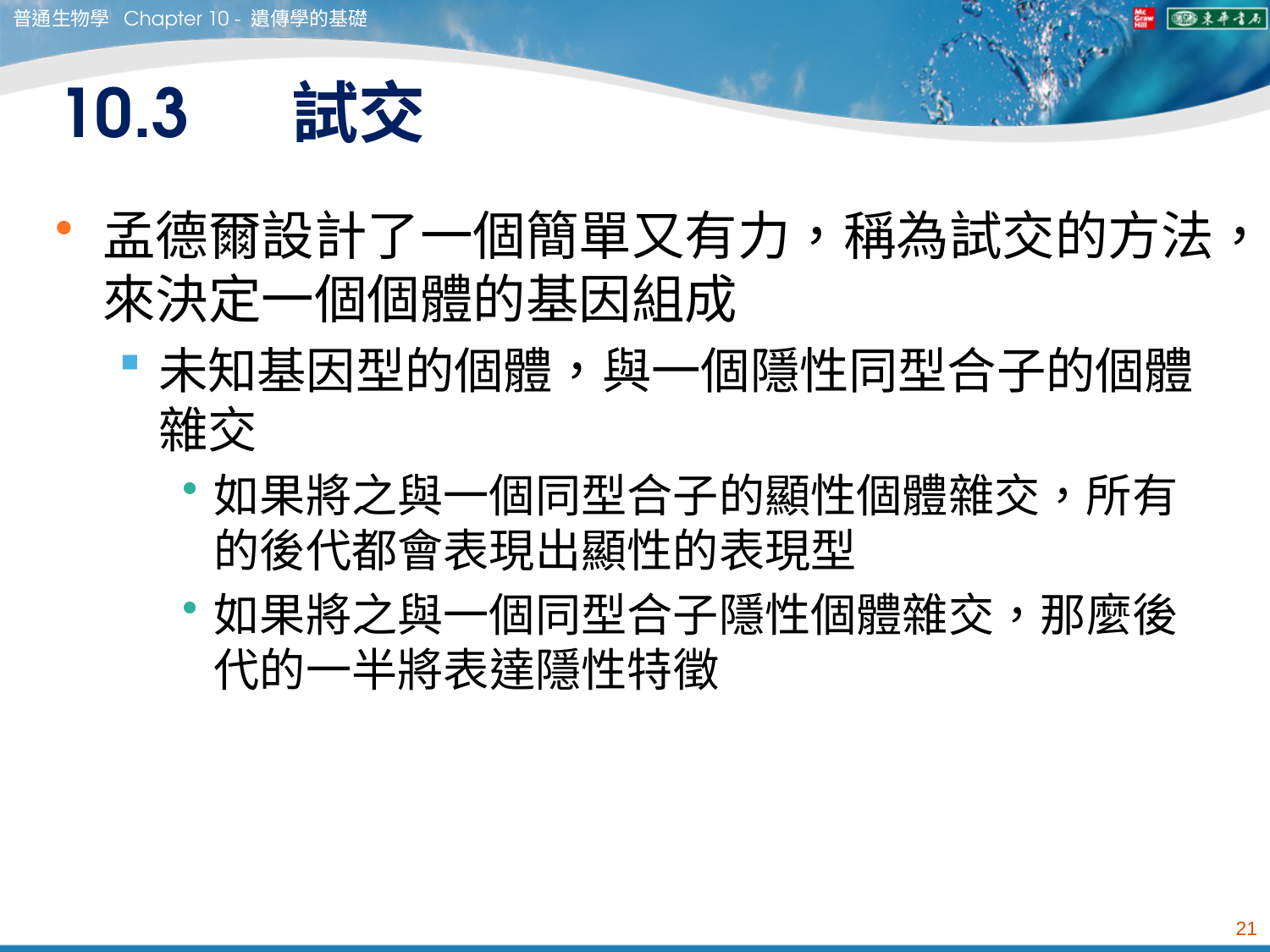

普通生物學  Chapter 10 - 遺傳學的基礎
# 10.3 　試交
孟德爾設計了一個簡單又有力，稱為試交的方法，來決定一個個體的基因組成
未知基因型的個體，與一個隱性同型合子的個體雜交
如果將之與一個同型合子的顯性個體雜交，所有的後代都會表現出顯性的表現型
如果將之與一個同型合子隱性個體雜交，那麼後代的一半將表達隱性特徵
21